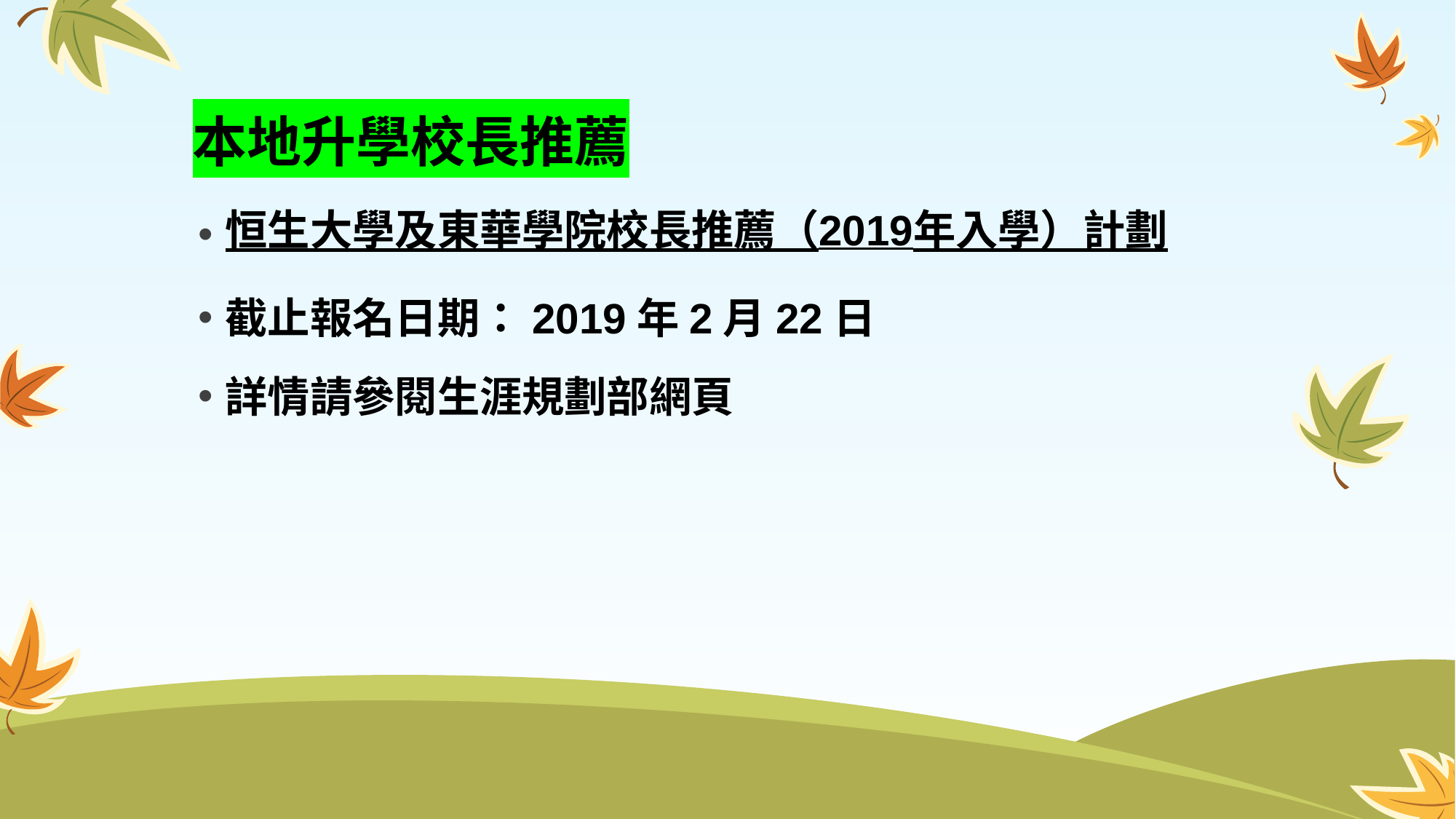

# 本地升學校長推薦
恒生大學及東華學院校長推薦（2019年入學）計劃
截止報名日期：2019年2月22日
詳情請參閱生涯規劃部網頁